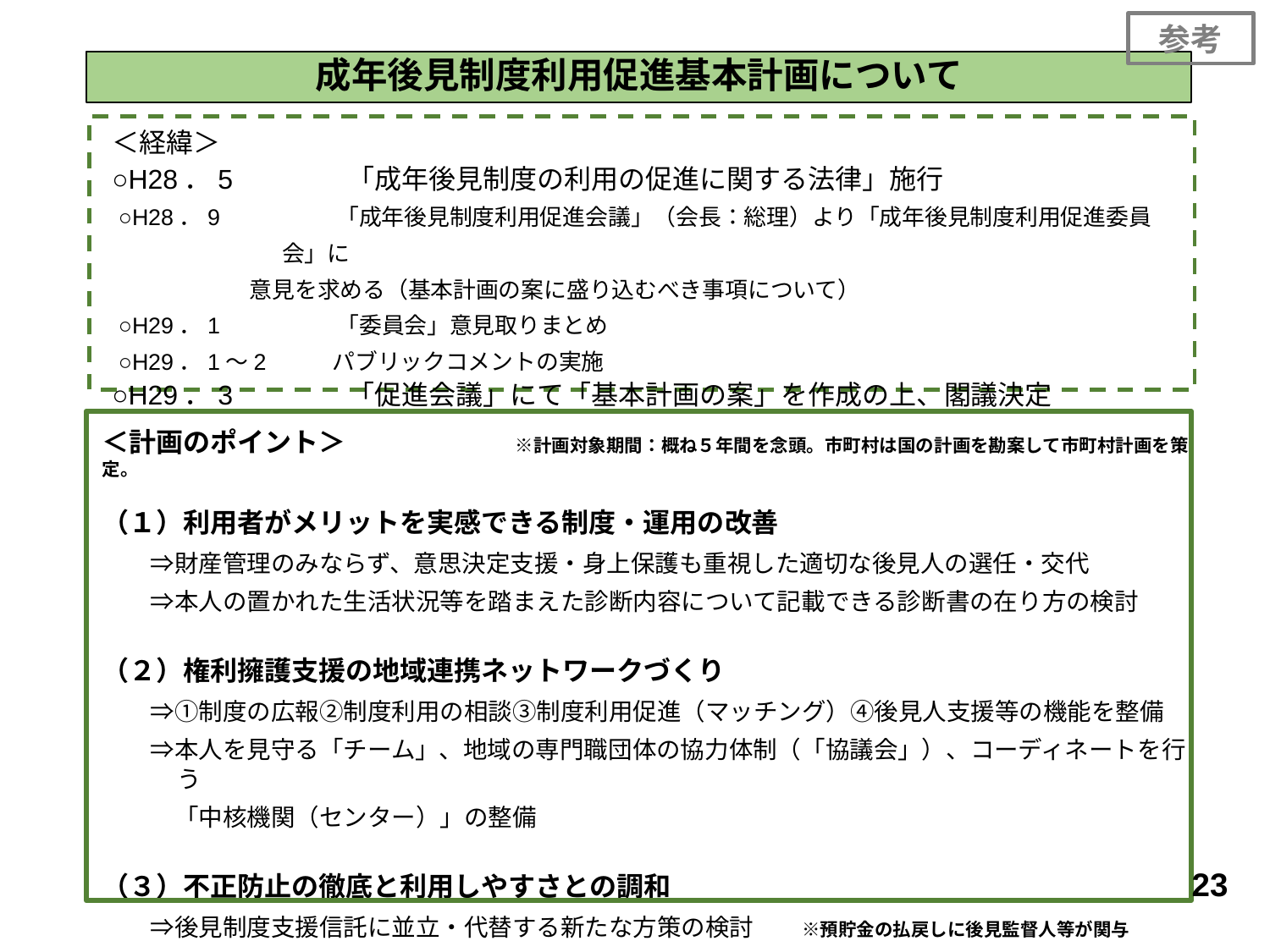

参考
# 成年後見制度利用促進基本計画について

＜経緯＞
○H28．5　　　　「成年後見制度の利用の促進に関する法律」施行
 ○H28．9　　　    　「成年後見制度利用促進会議」（会長：総理）より「成年後見制度利用促進委員会」に
                          意見を求める（基本計画の案に盛り込むべき事項について）
 ○H29．1　　　    　「委員会」意見取りまとめ
 ○H29．1～2　　   パブリックコメントの実施
○H29．3　　　　「促進会議」にて「基本計画の案」を作成の上、閣議決定

＜計画のポイント＞　　　　　　　　※計画対象期間：概ね５年間を念頭。市町村は国の計画を勘案して市町村計画を策定。

（１）利用者がメリットを実感できる制度・運用の改善
　　⇒財産管理のみならず、意思決定支援・身上保護も重視した適切な後見人の選任・交代
　　⇒本人の置かれた生活状況等を踏まえた診断内容について記載できる診断書の在り方の検討

（２）権利擁護支援の地域連携ネットワークづくり
　　⇒①制度の広報②制度利用の相談③制度利用促進（マッチング）④後見人支援等の機能を整備
　　⇒本人を見守る「チーム」、地域の専門職団体の協力体制（「協議会」）、コーディネートを行う
　　　「中核機関（センター）」の整備

（３）不正防止の徹底と利用しやすさとの調和
　　⇒後見制度支援信託に並立・代替する新たな方策の検討　　※預貯金の払戻しに後見監督人等が関与
23